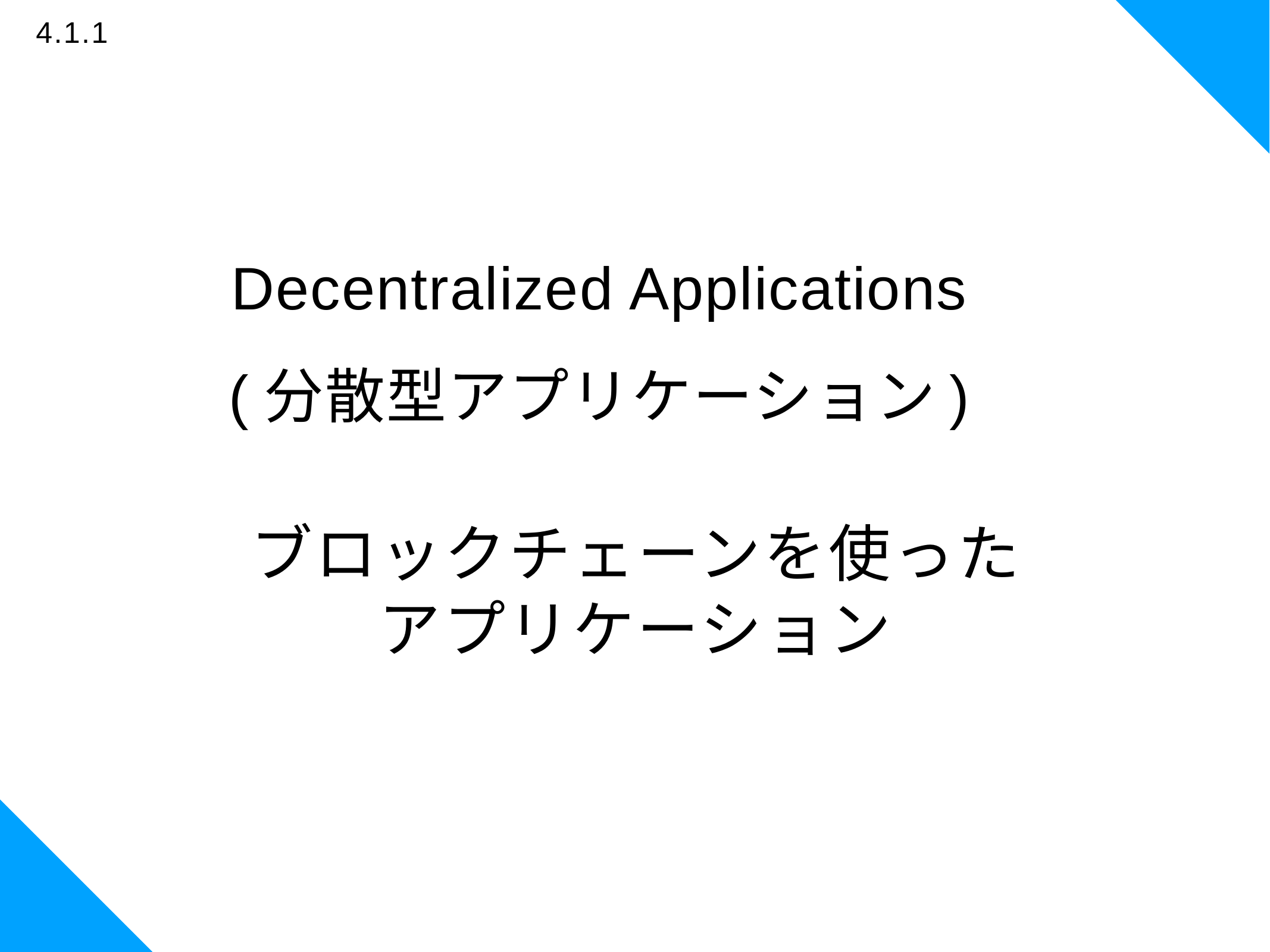

4.1.1
# Decentralized Applications
(分散型アプリケーション)
ブロックチェーンを使った
アプリケーション